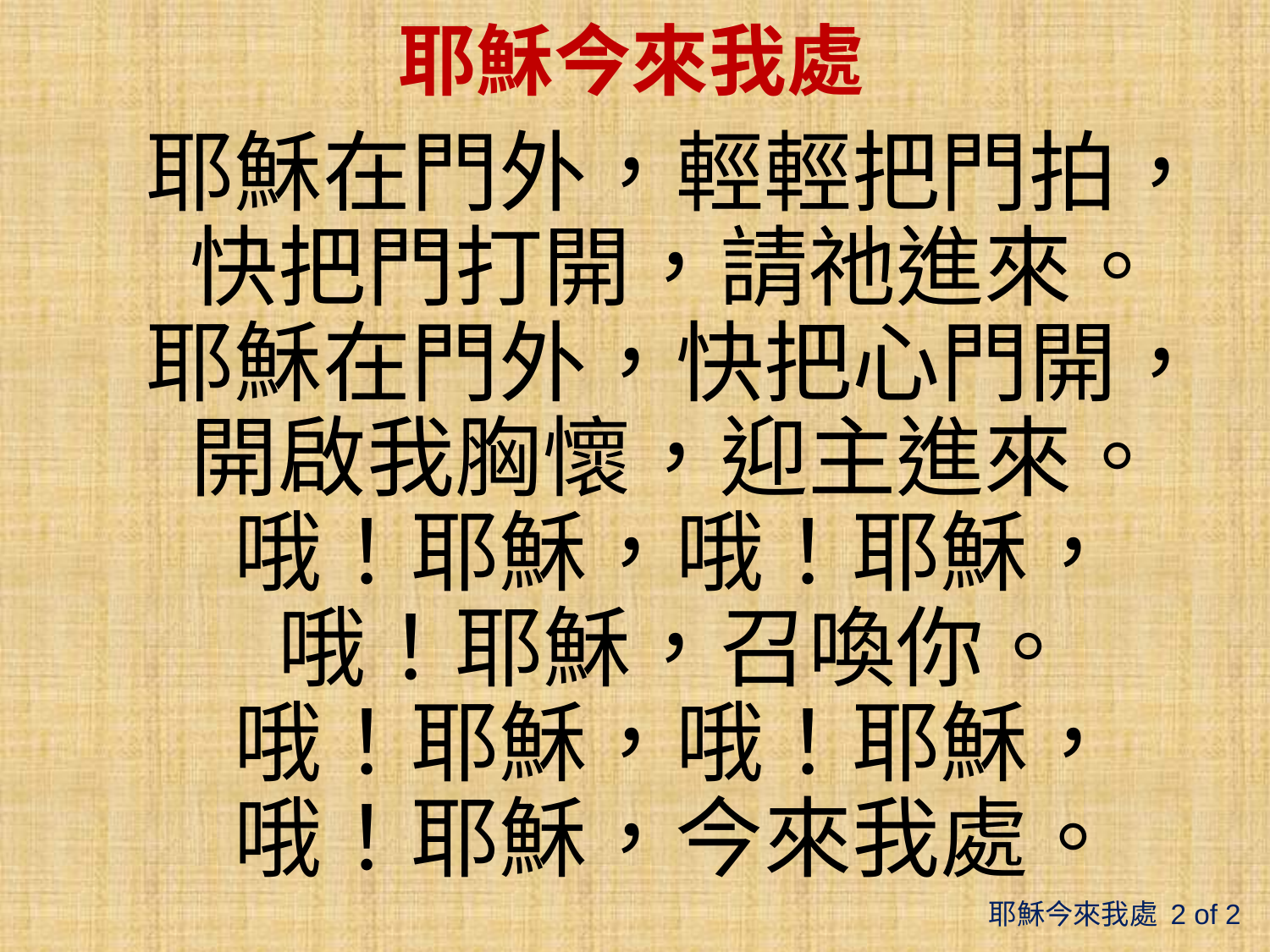

# 耶穌今來我處
耶穌在門外，輕輕把門拍，快把門打開，請祂進來。
耶穌在門外，快把心門開，開啟我胸懷，迎主進來。
哦！耶穌，哦！耶穌，
哦！耶穌，召喚你。
哦！耶穌，哦！耶穌，
哦！耶穌，今來我處。

耶穌今來我處 2 of 2